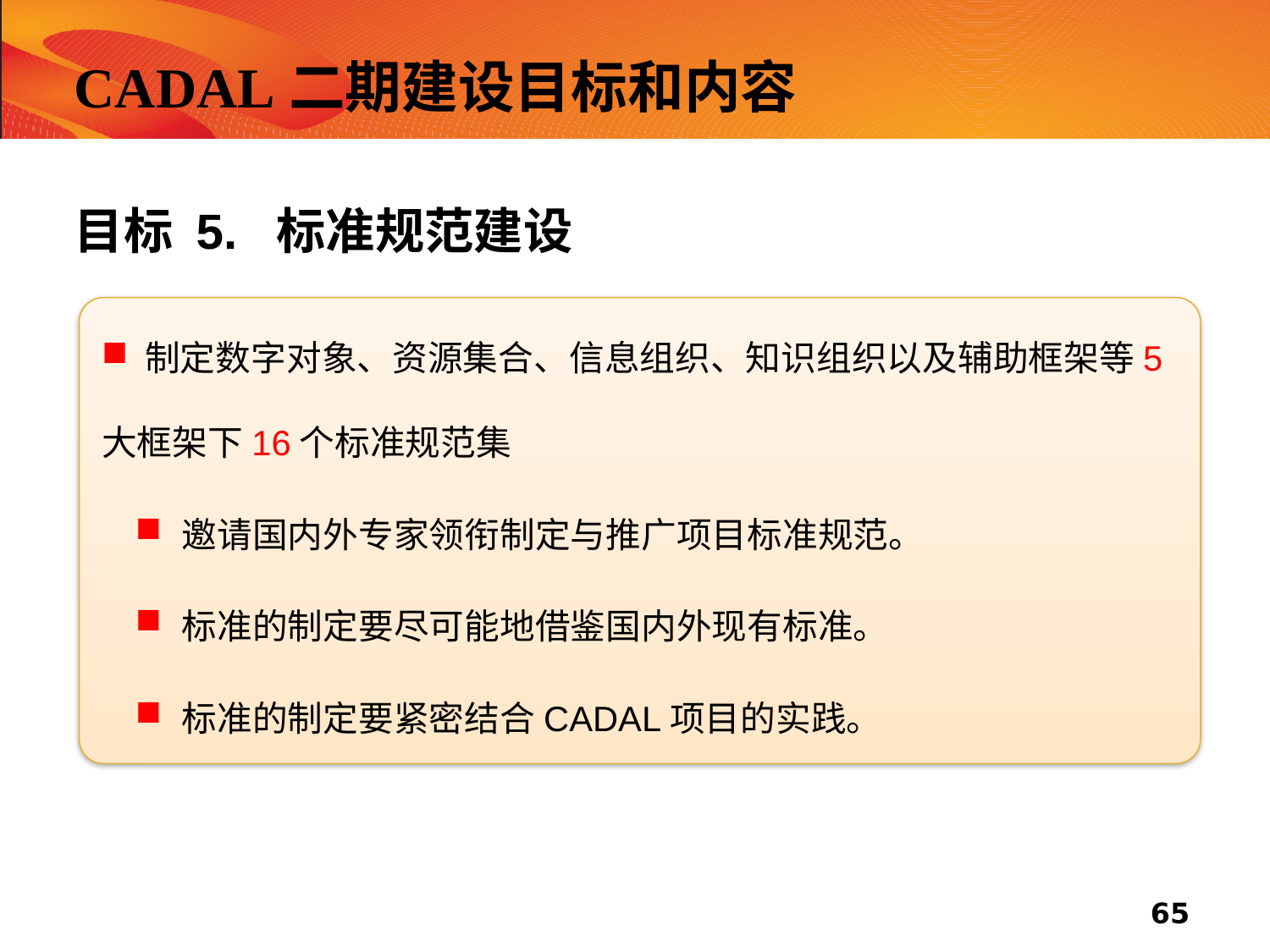

# CADAL二期建设目标和内容
目标 5.  标准规范建设
 制定数字对象、资源集合、信息组织、知识组织以及辅助框架等5大框架下16个标准规范集
 邀请国内外专家领衔制定与推广项目标准规范。
 标准的制定要尽可能地借鉴国内外现有标准。
 标准的制定要紧密结合CADAL项目的实践。